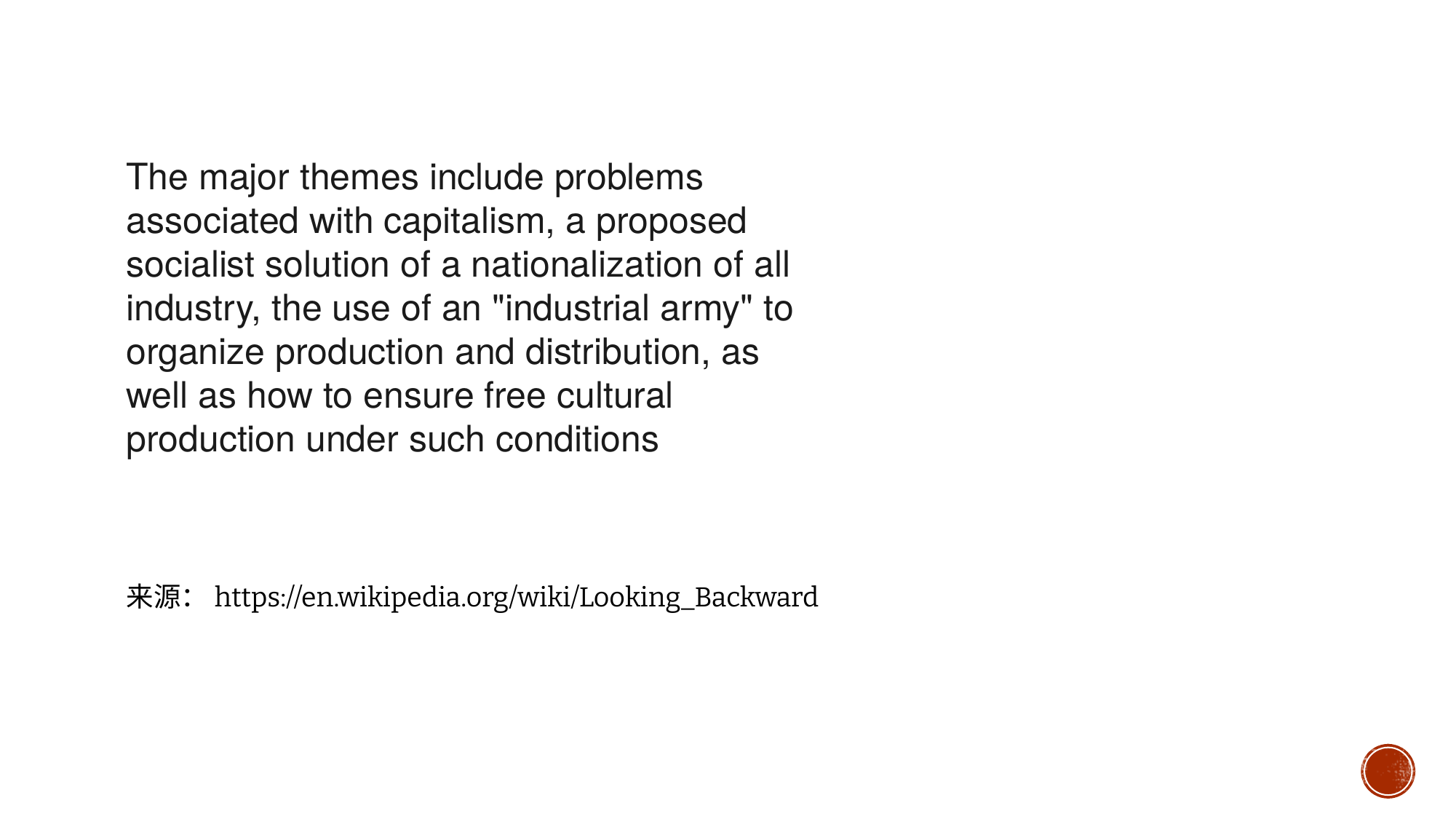

The major themes include problems associated with capitalism, a proposed socialist solution of a nationalization of all industry, the use of an "industrial army" to organize production and distribution, as well as how to ensure free cultural production under such conditions
来源：https://en.wikipedia.org/wiki/Looking_Backward